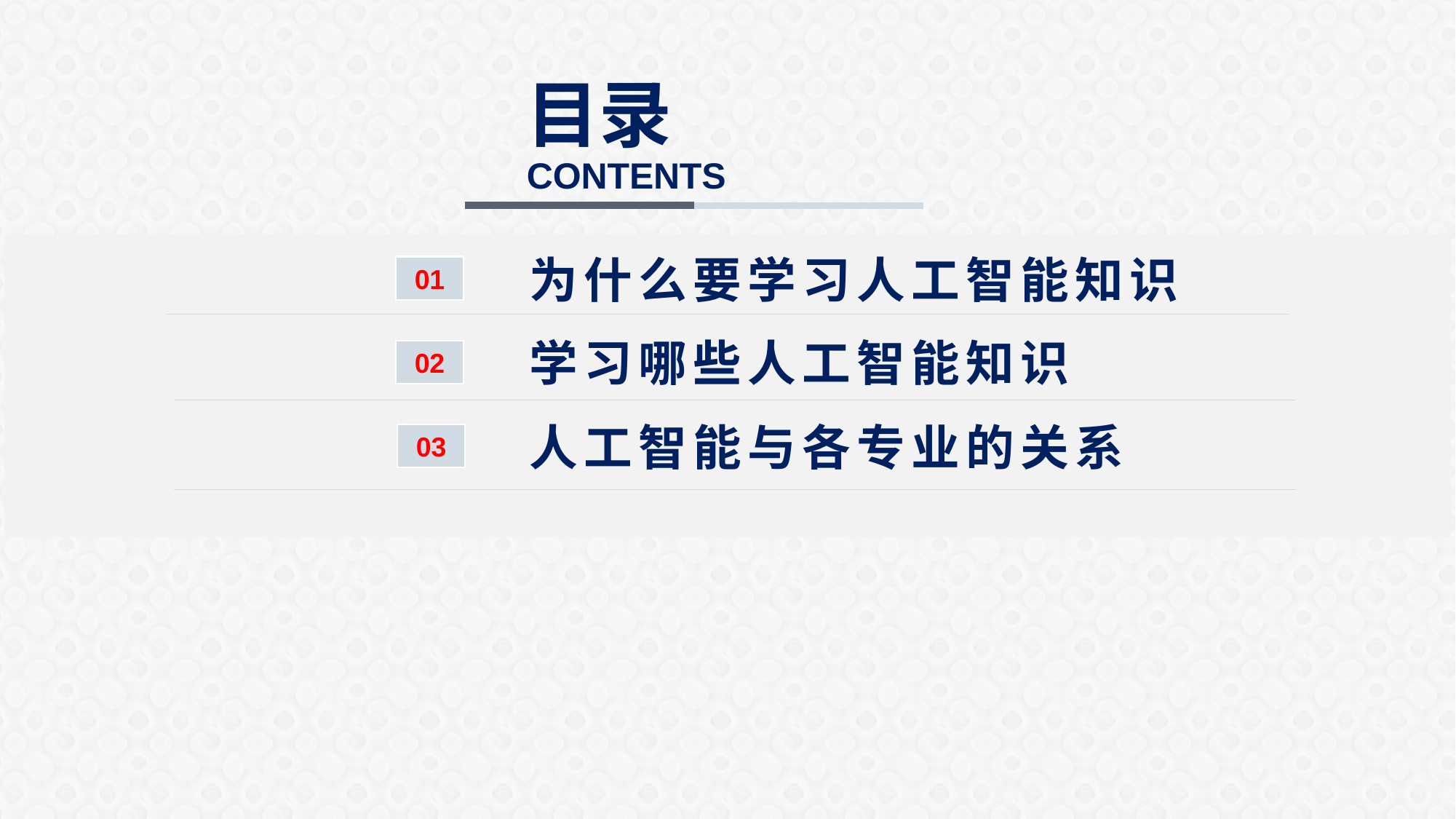

目录CONTENTS

为什么要学习人工智能知识
01

学习哪些人工智能知识
02

人工智能与各专业的关系
03